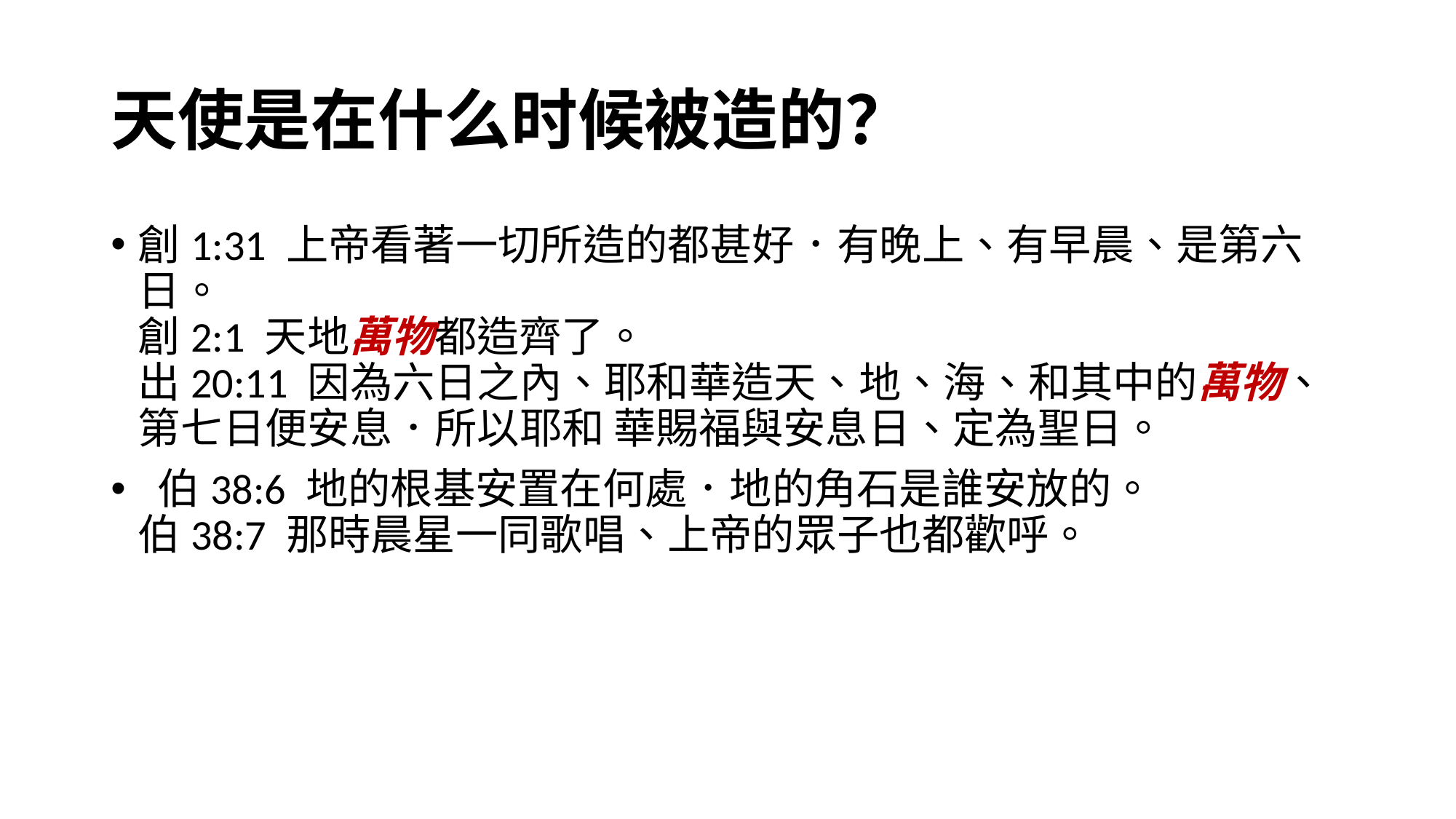

# 天使是在什么时候被造的？
創1:31 上帝看著一切所造的都甚好．有晚上、有早晨、是第六日。
創2:1 天地萬物都造齊了。
出20:11 因為六日之內、耶和華造天、地、海、和其中的萬物、第七日便安息．所以耶和 華賜福與安息日、定為聖日。
 伯38:6 地的根基安置在何處．地的角石是誰安放的。
伯38:7 那時晨星一同歌唱、上帝的眾子也都歡呼。